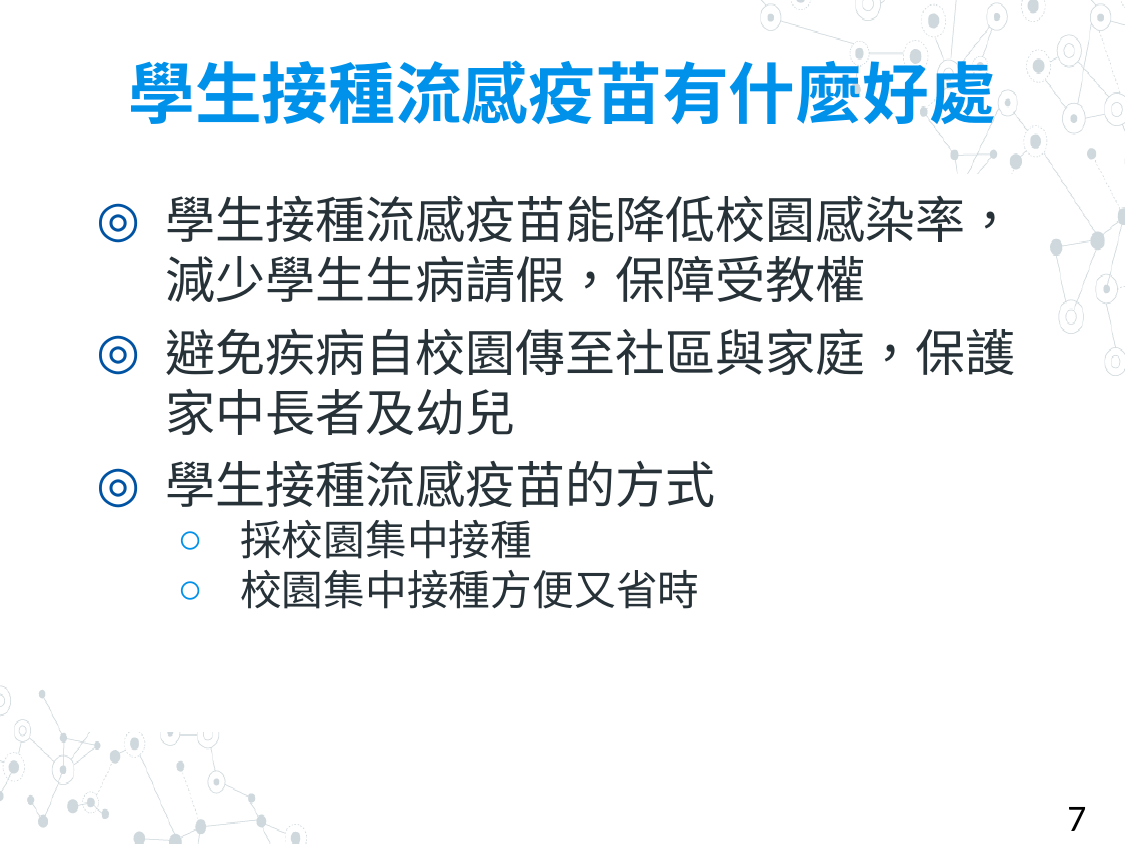

# 學生接種流感疫苗有什麼好處
學生接種流感疫苗能降低校園感染率，減少學生生病請假，保障受教權
避免疾病自校園傳至社區與家庭，保護家中長者及幼兒
學生接種流感疫苗的方式
採校園集中接種
校園集中接種方便又省時
7